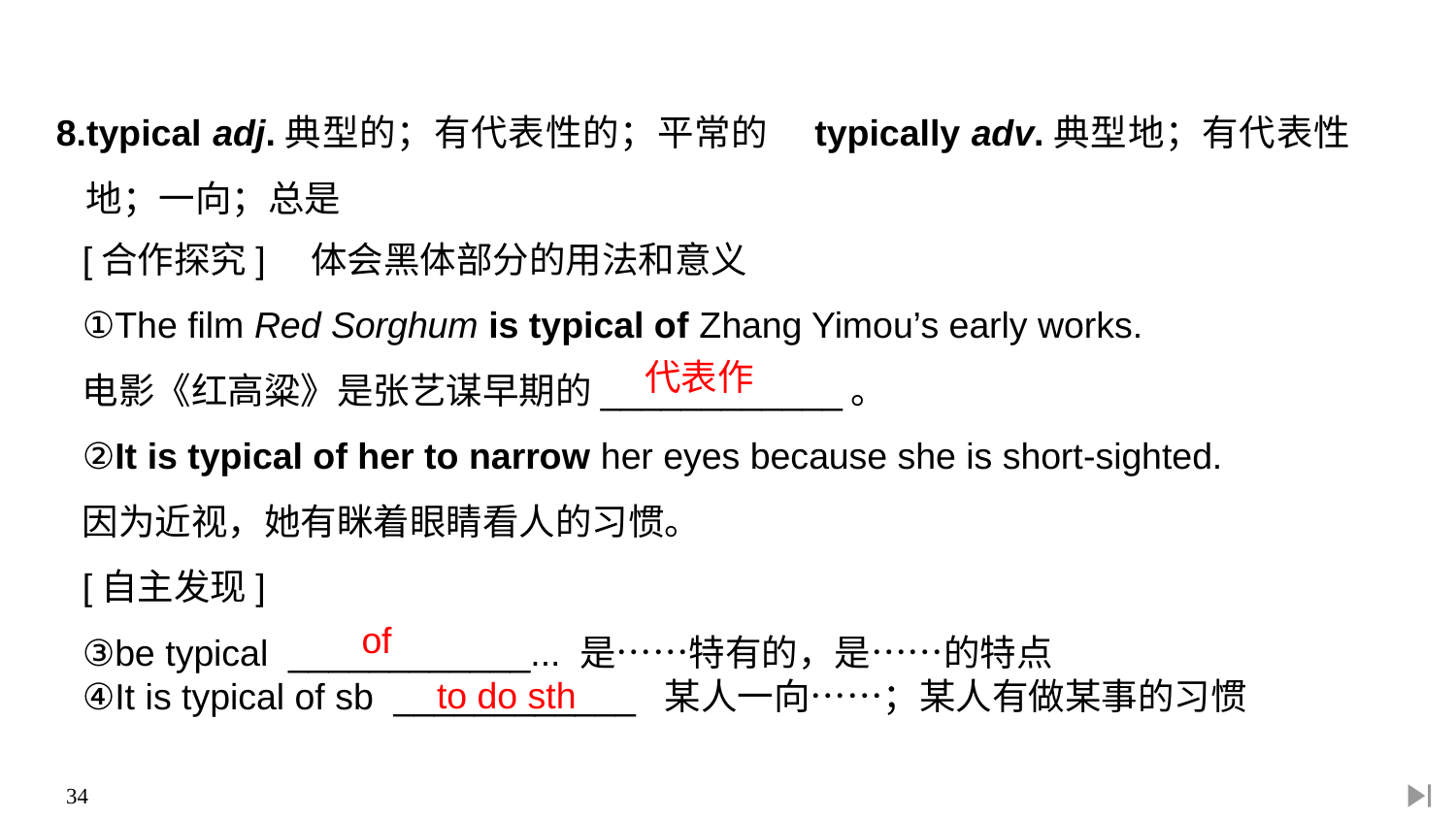

8.typical adj.典型的；有代表性的；平常的　typically adv.典型地；有代表性地；一向；总是
[合作探究]　体会黑体部分的用法和意义
①The film Red Sorghum is typical of Zhang Yimou’s early works.
电影《红高粱》是张艺谋早期的____________。
②It is typical of her to narrow her eyes because she is short-sighted.
因为近视，她有眯着眼睛看人的习惯。
[自主发现]
③be typical  ____________... 是……特有的，是……的特点
④It is typical of sb  ____________  某人一向……；某人有做某事的习惯
代表作
of
to do sth